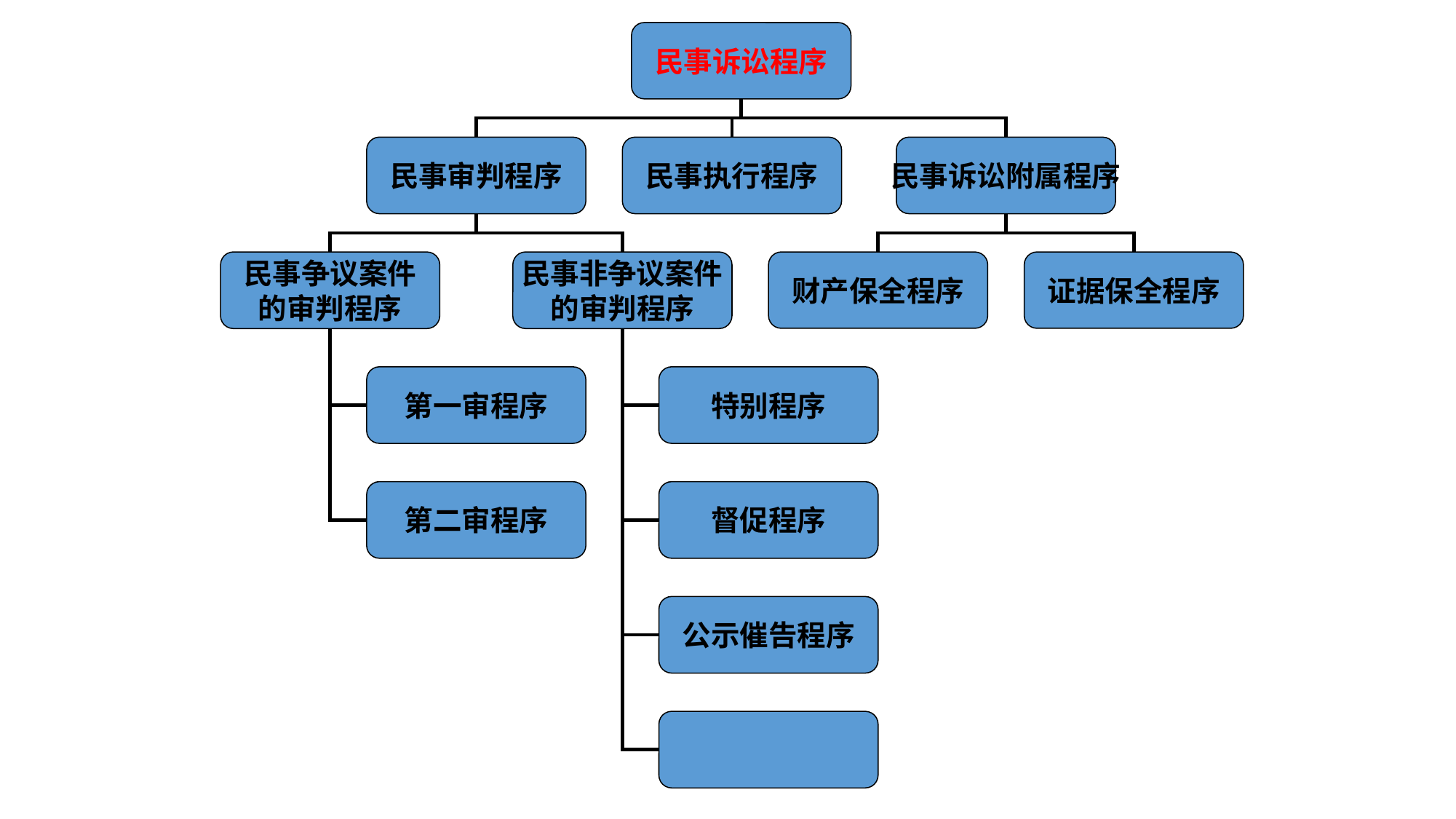

民事诉讼程序
民事审判程序
民事执行程序
民事诉讼附属程序
民事争议案件
的审判程序
民事非争议案件
的审判程序
财产保全程序
证据保全程序
第一审程序
特别程序
第二审程序
督促程序
公示催告程序
破产程序